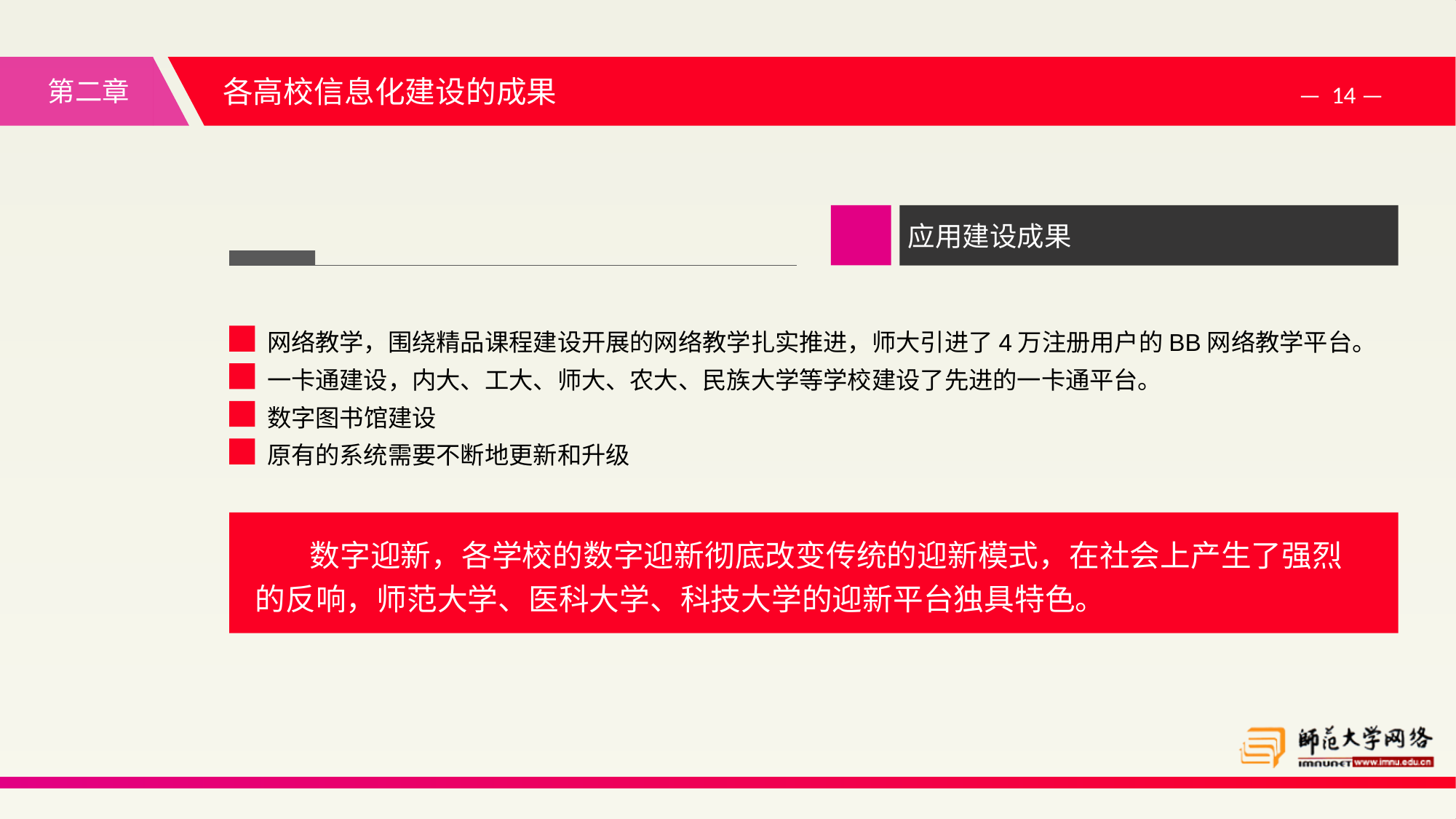

应用建设成果

网络教学，围绕精品课程建设开展的网络教学扎实推进，师大引进了4万注册用户的BB网络教学平台。
一卡通建设，内大、工大、师大、农大、民族大学等学校建设了先进的一卡通平台。
数字图书馆建设
原有的系统需要不断地更新和升级

数字迎新，各学校的数字迎新彻底改变传统的迎新模式，在社会上产生了强烈的反响，师范大学、医科大学、科技大学的迎新平台独具特色。